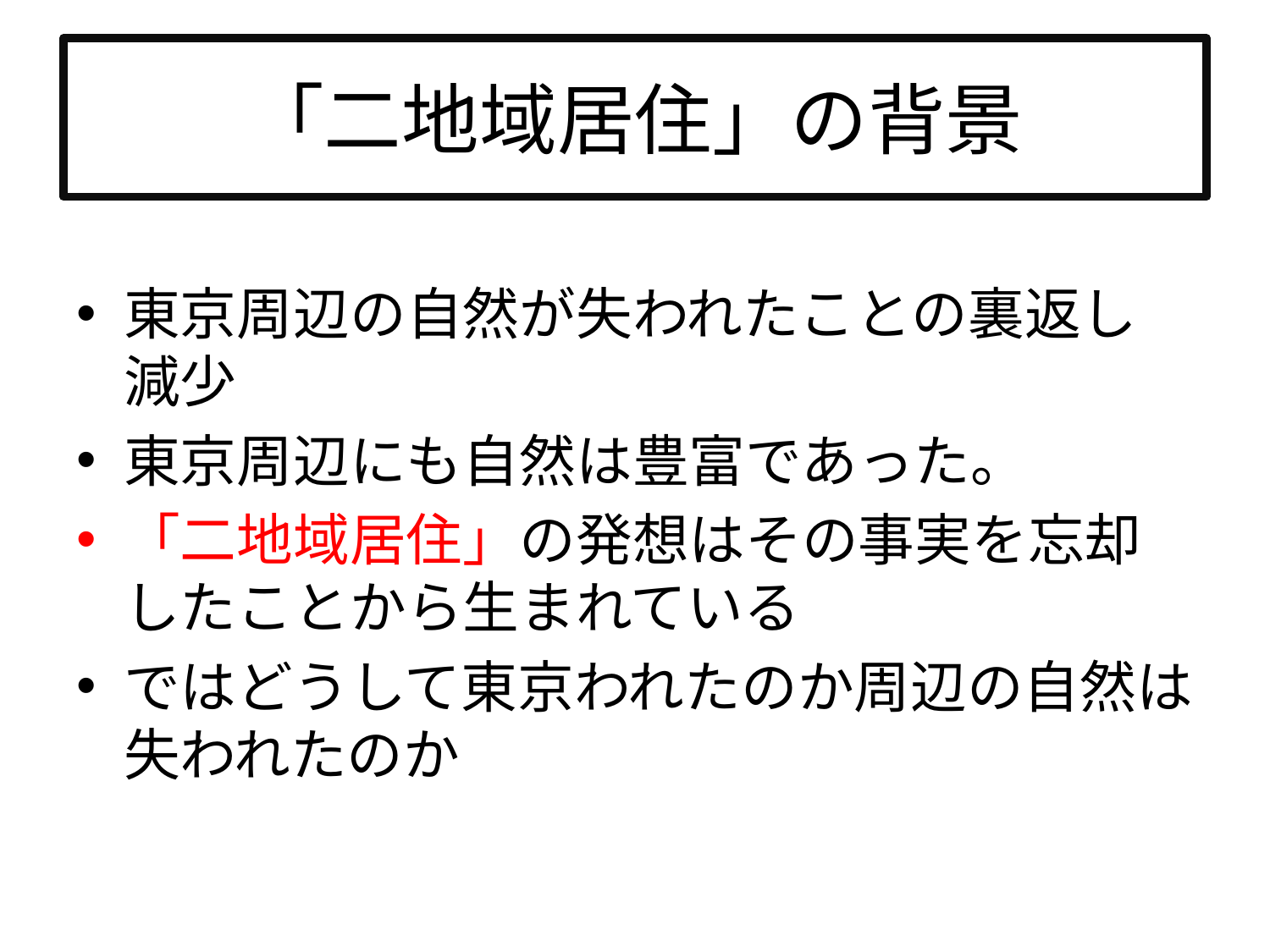

# 「二地域居住」の背景
東京周辺の自然が失われたことの裏返し減少
東京周辺にも自然は豊富であった。
「二地域居住」の発想はその事実を忘却したことから生まれている
ではどうして東京われたのか周辺の自然は失われたのか